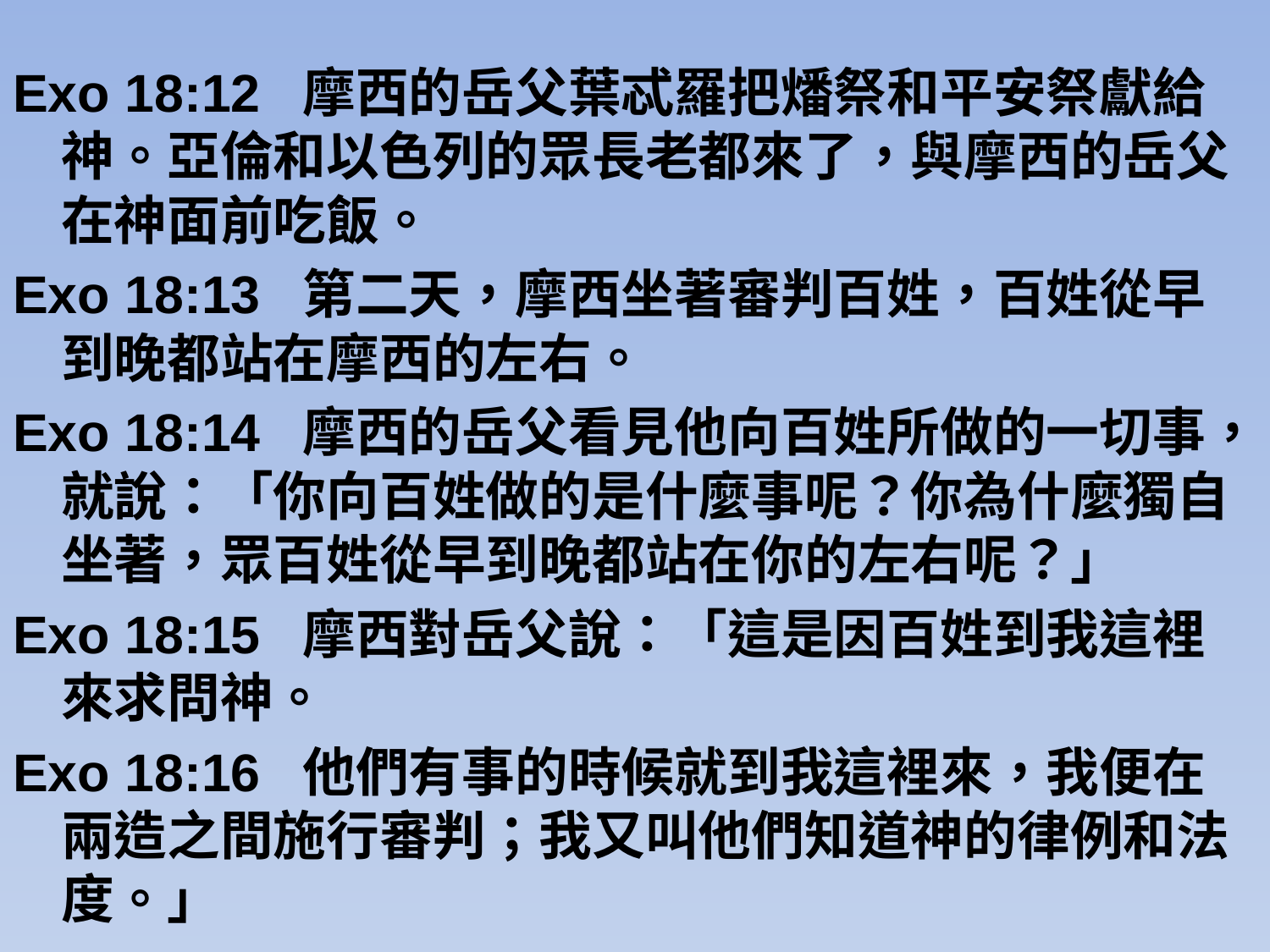

Exo 18:12  摩西的岳父葉忒羅把燔祭和平安祭獻給神。亞倫和以色列的眾長老都來了，與摩西的岳父在神面前吃飯。
Exo 18:13  第二天，摩西坐著審判百姓，百姓從早到晚都站在摩西的左右。
Exo 18:14  摩西的岳父看見他向百姓所做的一切事，就說：「你向百姓做的是什麼事呢？你為什麼獨自坐著，眾百姓從早到晚都站在你的左右呢？」
Exo 18:15  摩西對岳父說：「這是因百姓到我這裡來求問神。
Exo 18:16  他們有事的時候就到我這裡來，我便在兩造之間施行審判；我又叫他們知道神的律例和法度。」